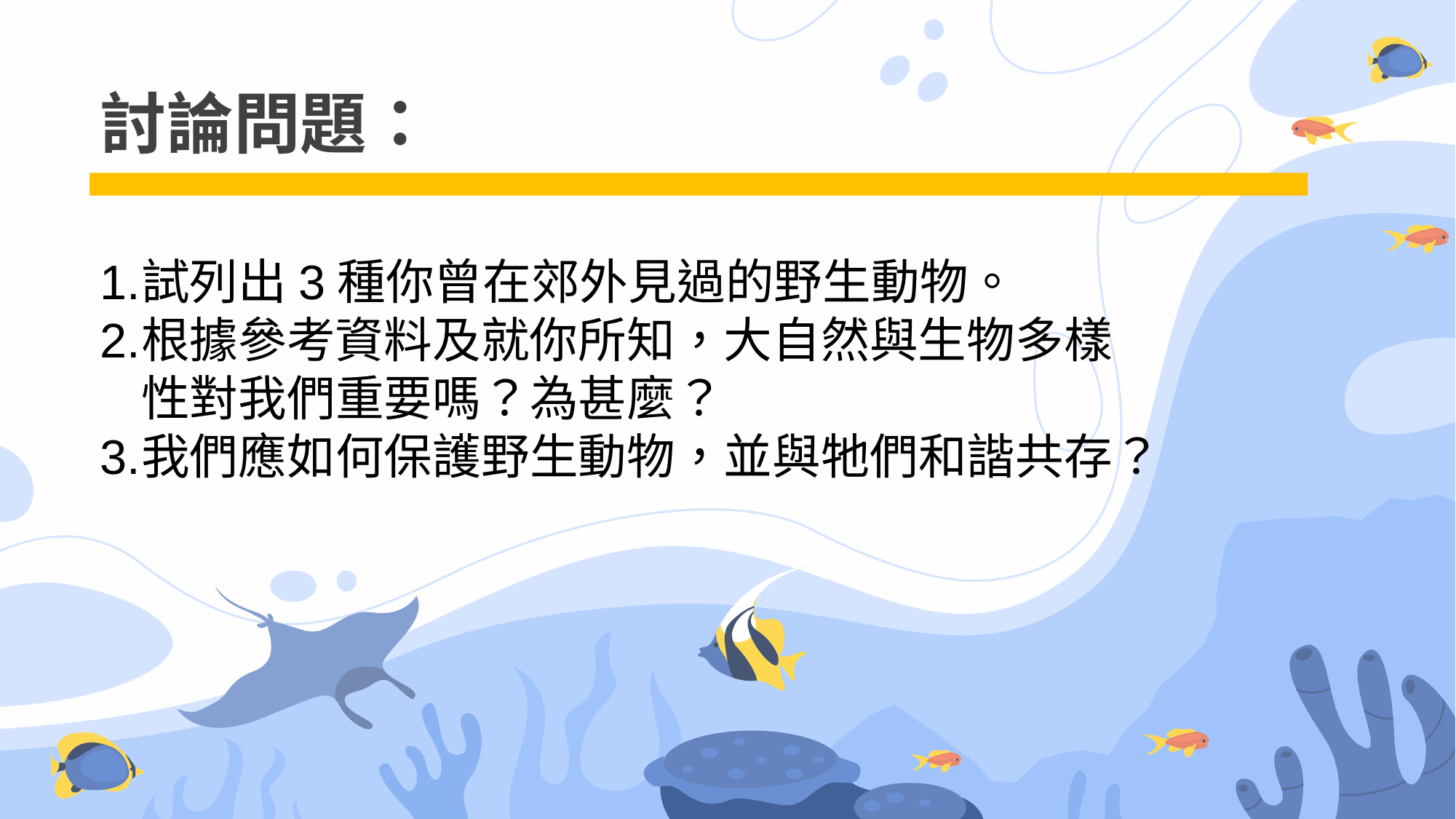

討論問題：

試列出3種你曾在郊外見過的野生動物。
根據參考資料及就你所知，大自然與生物多樣性對我們重要嗎？為甚麼？
我們應如何保護野生動物，並與牠們和諧共存？